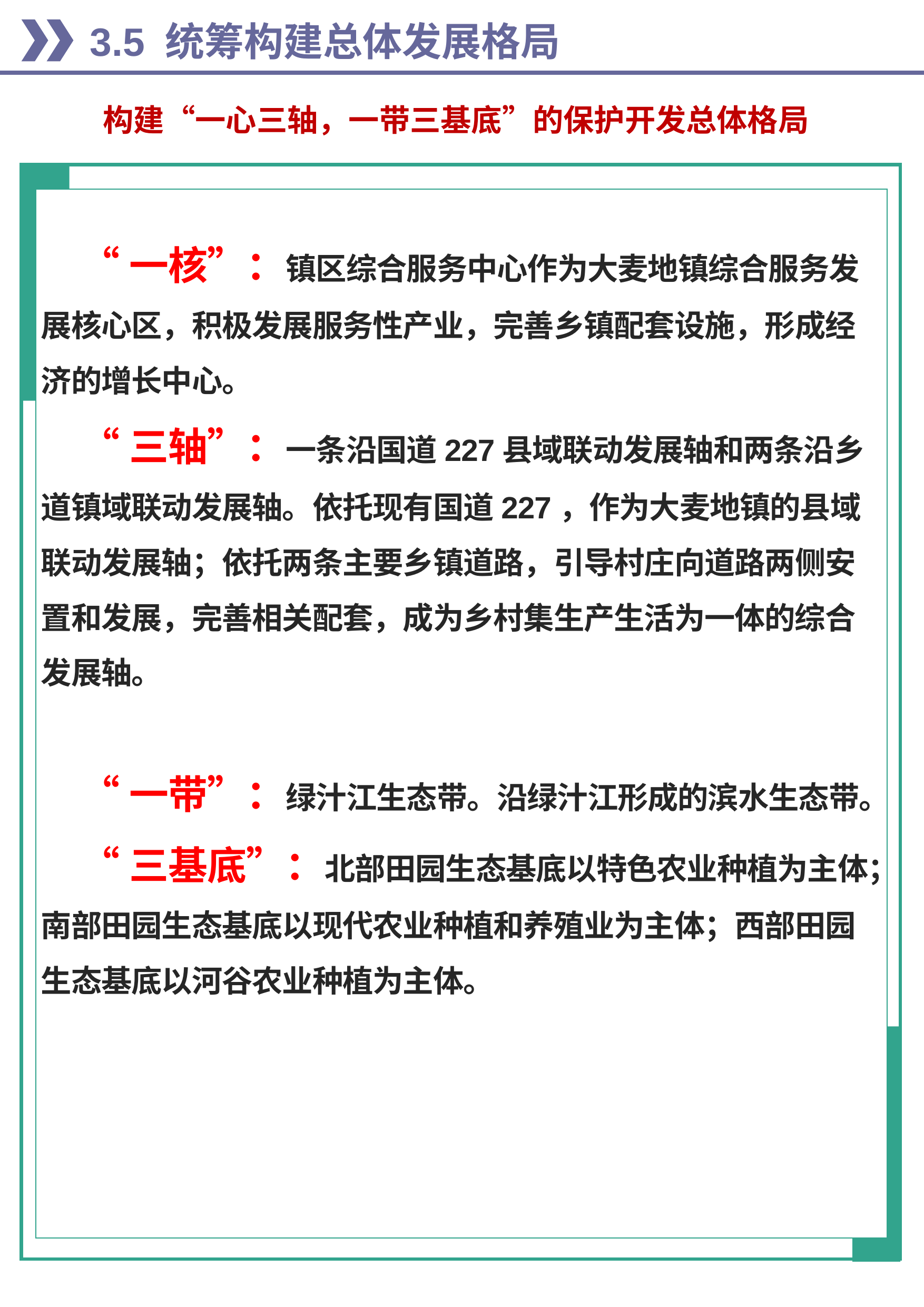

3.5 统筹构建总体发展格局

构建“一心三轴，一带三基底”的保护开发总体格局

“一核”：镇区综合服务中心作为大麦地镇综合服务发展核心区，积极发展服务性产业，完善乡镇配套设施，形成经济的增长中心。
“三轴”：一条沿国道227县域联动发展轴和两条沿乡道镇域联动发展轴。依托现有国道227，作为大麦地镇的县域联动发展轴；依托两条主要乡镇道路，引导村庄向道路两侧安置和发展，完善相关配套，成为乡村集生产生活为一体的综合发展轴。

“一带”：绿汁江生态带。沿绿汁江形成的滨水生态带。
“三基底”：北部田园生态基底以特色农业种植为主体；南部田园生态基底以现代农业种植和养殖业为主体；西部田园生态基底以河谷农业种植为主体。